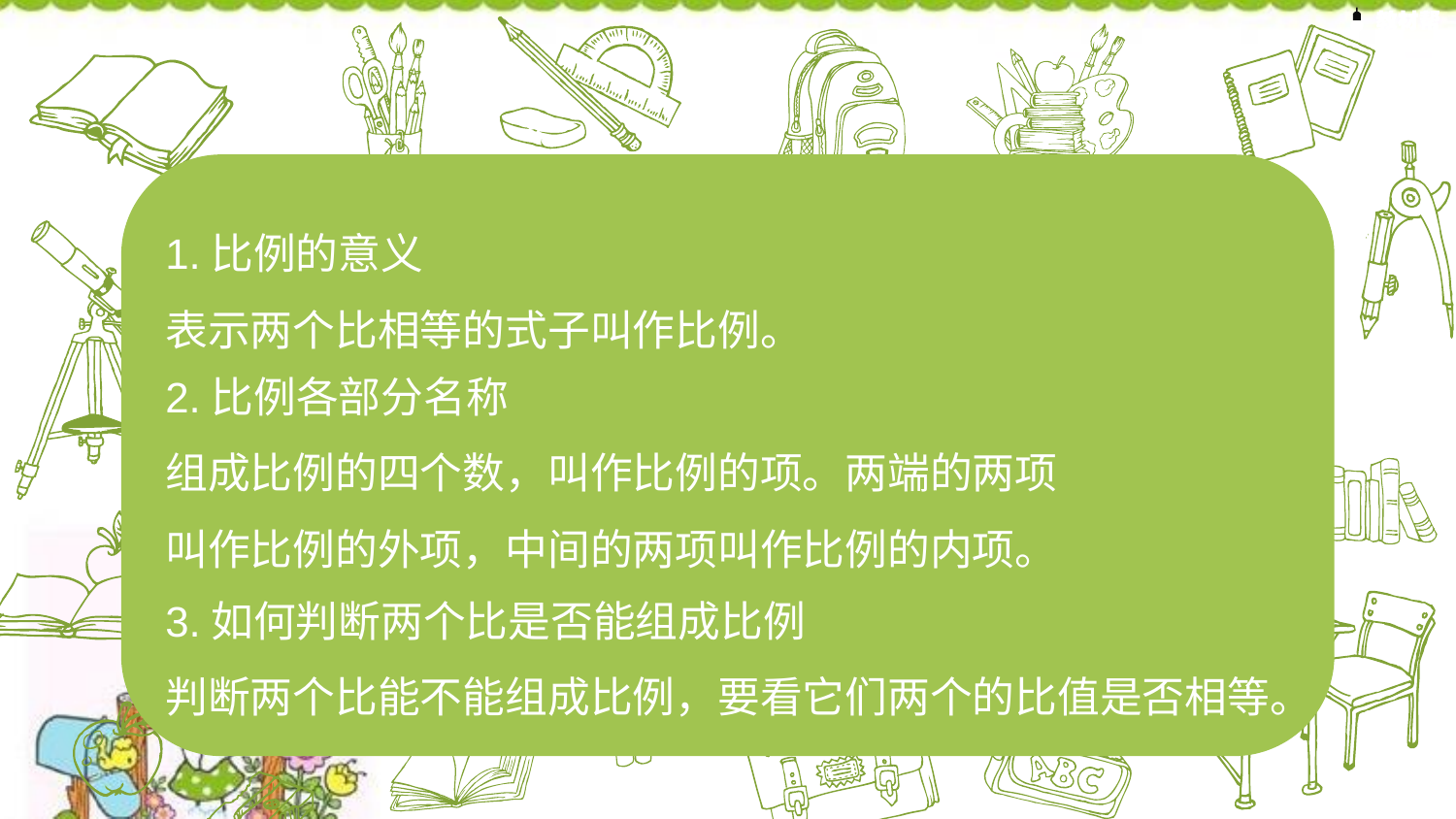

1.比例的意义
表示两个比相等的式子叫作比例。
2.比例各部分名称
组成比例的四个数，叫作比例的项。两端的两项叫作比例的外项，中间的两项叫作比例的内项。
3.如何判断两个比是否能组成比例
判断两个比能不能组成比例，要看它们两个的比值是否相等。